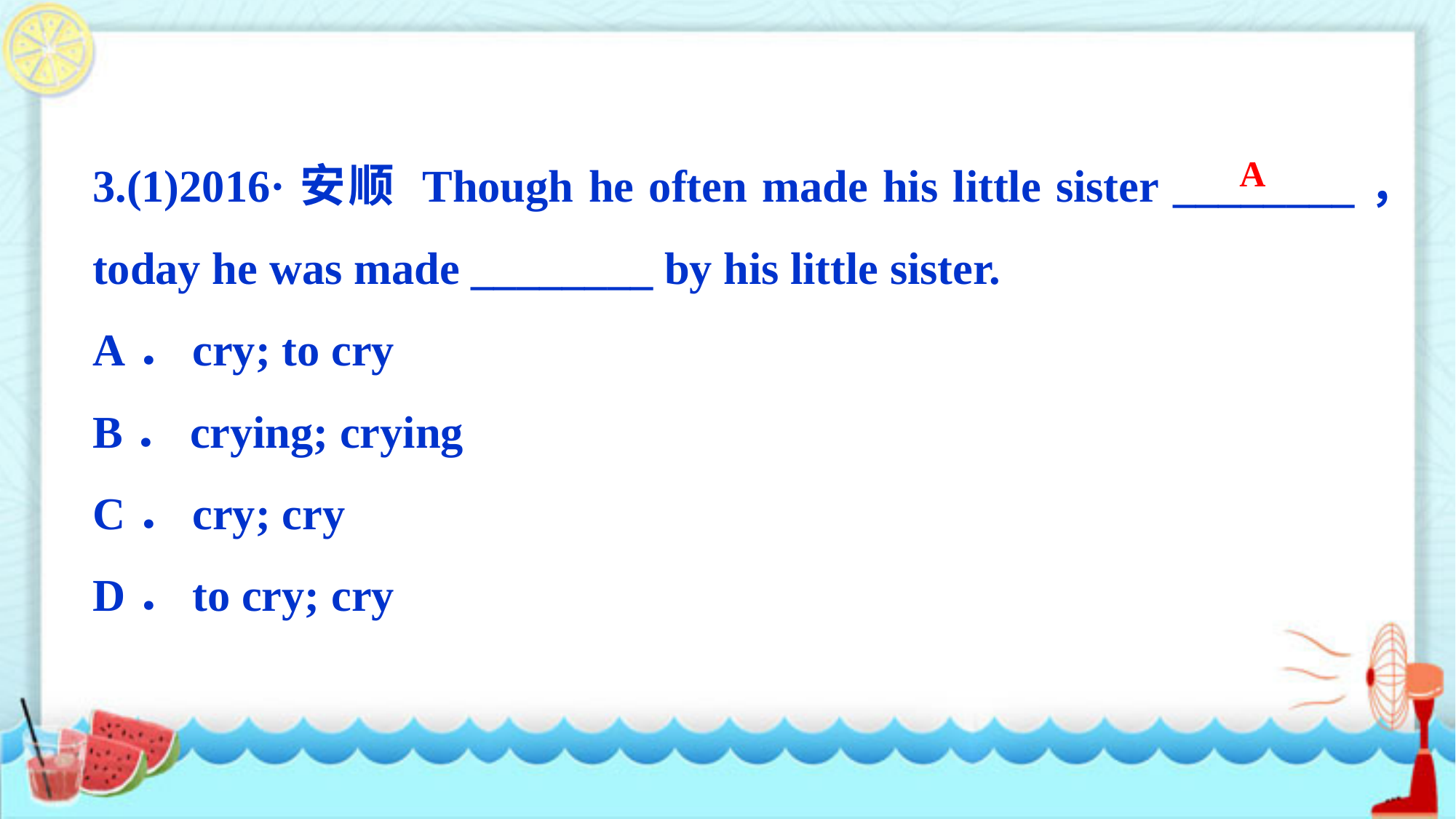

3.(1)2016·安顺 Though he often made his little sister ________， today he was made ________ by his little sister.
A．cry; to cry
B．crying; crying
C．cry; cry
D．to cry; cry
A